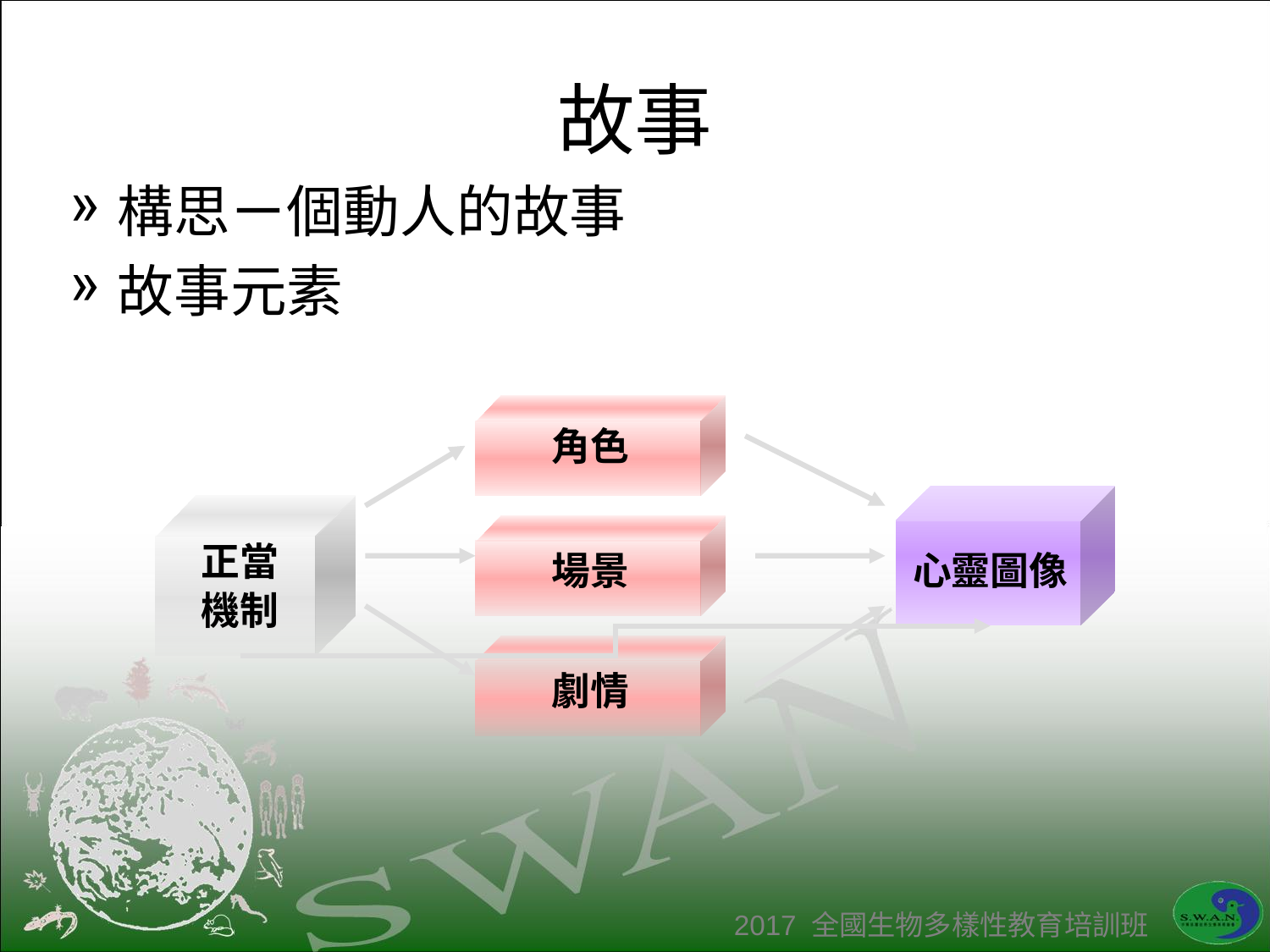

# 故事
構思ㄧ個動人的故事
故事元素

角色

正當
機制
場景
心靈圖像

劇情